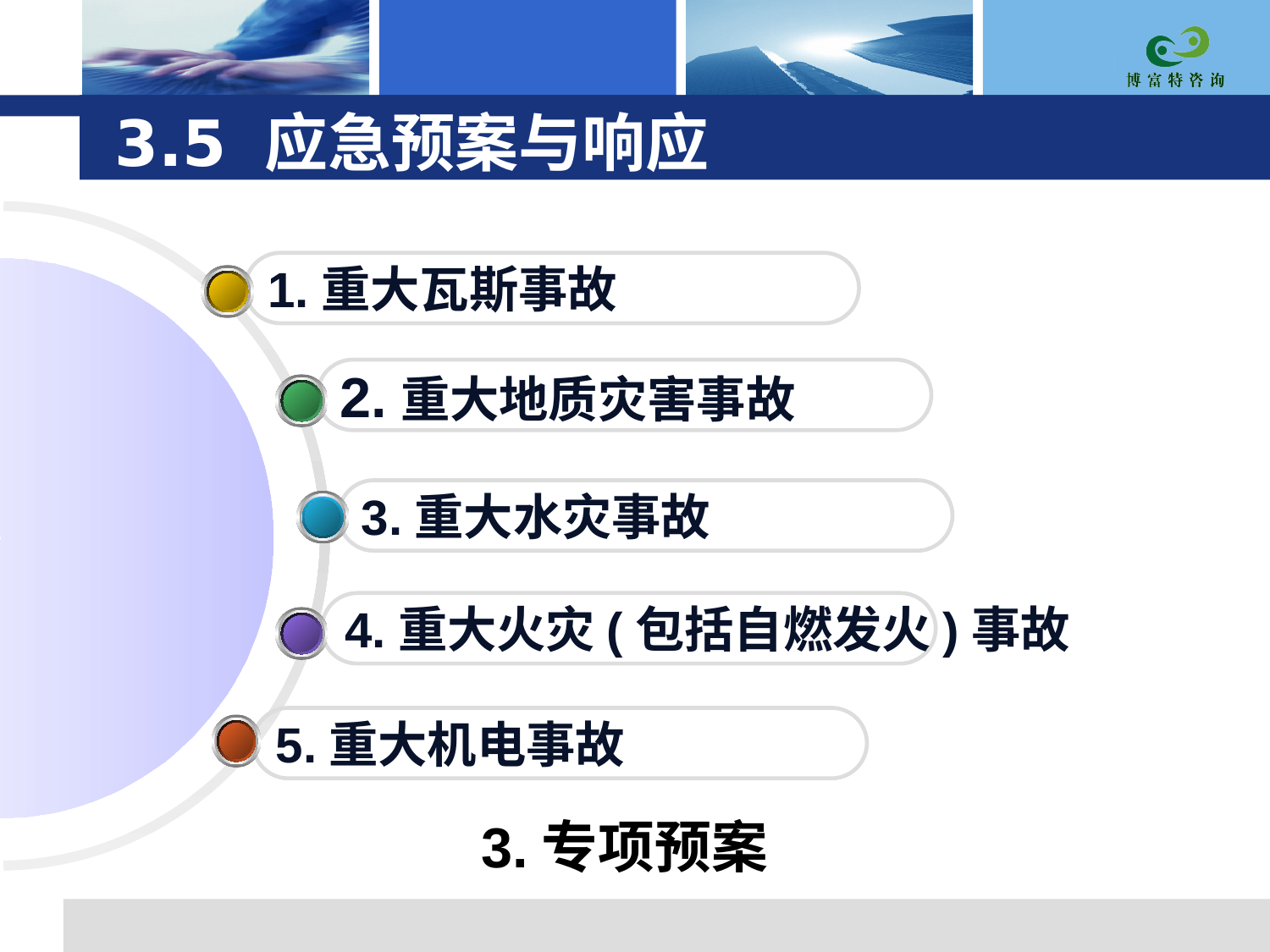

# 3.5 应急预案与响应

1.重大瓦斯事故

2.重大地质灾害事故

3.重大水灾事故

4.重大火灾(包括自燃发火)事故

5.重大机电事故

3.专项预案